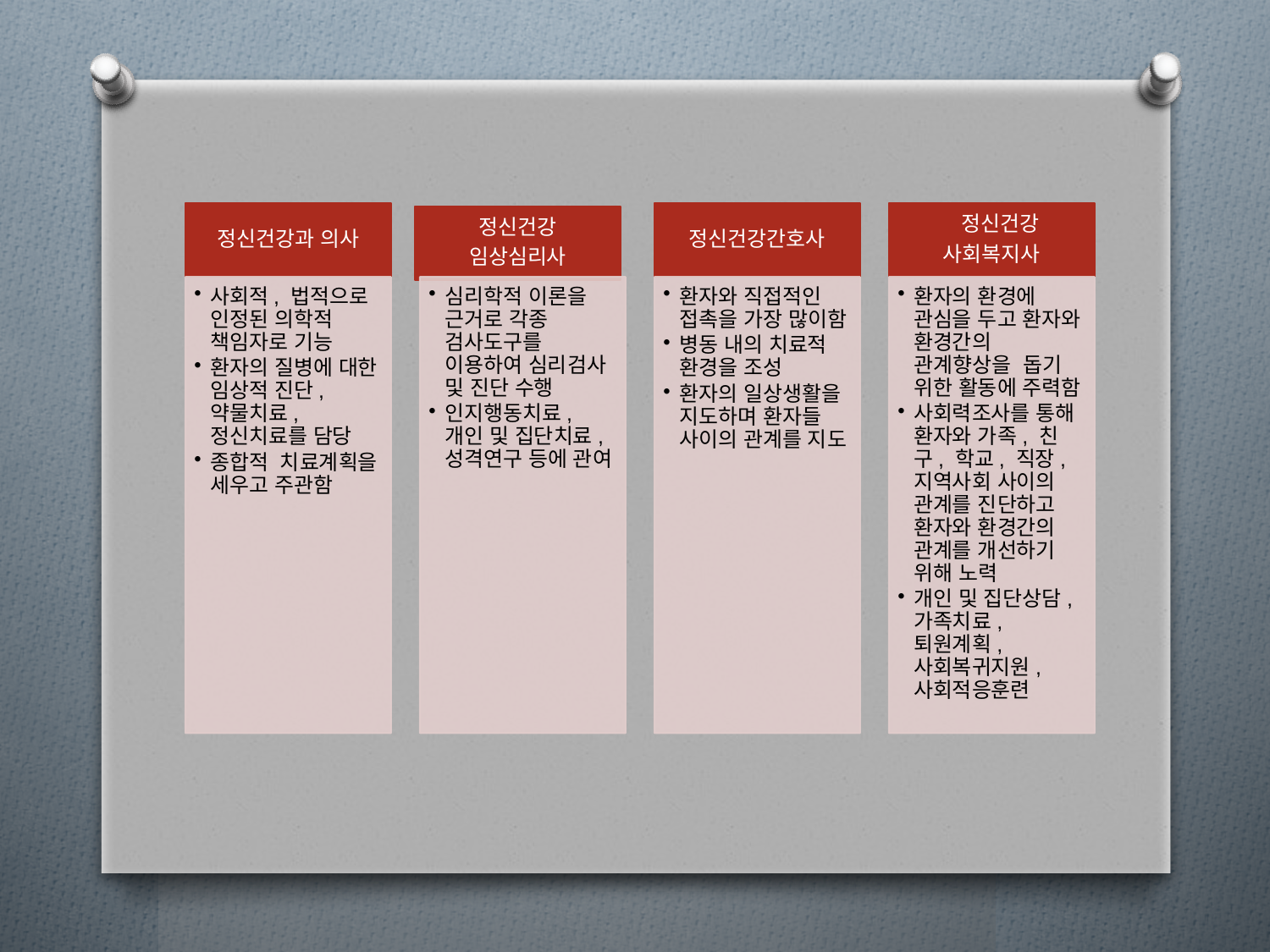

정신건강과 의사
사회적, 법적으로 인정된 의학적 책임자로 기능
환자의 질병에 대한 임상적 진단, 약물치료, 정신치료를 담당
종합적  치료계획을 세우고 주관함
정신건강
임상심리사
심리학적 이론을 근거로 각종 검사도구를 이용하여 심리검사 및 진단 수행
인지행동치료, 개인 및 집단치료, 성격연구 등에 관여
정신건강간호사
환자와 직접적인 접촉을 가장 많이함
병동 내의 치료적 환경을 조성
환자의 일상생활을 지도하며 환자들 사이의 관계를 지도
  정신건강
사회복지사
환자의 환경에 관심을 두고 환자와 환경간의 관계향상을  돕기 위한 활동에 주력함
사회력조사를 통해 환자와 가족, 친구, 학교, 직장, 지역사회 사이의 관계를 진단하고 환자와 환경간의 관계를 개선하기 위해 노력
개인 및 집단상담, 가족치료, 퇴원계획, 사회복귀지원, 사회적응훈련